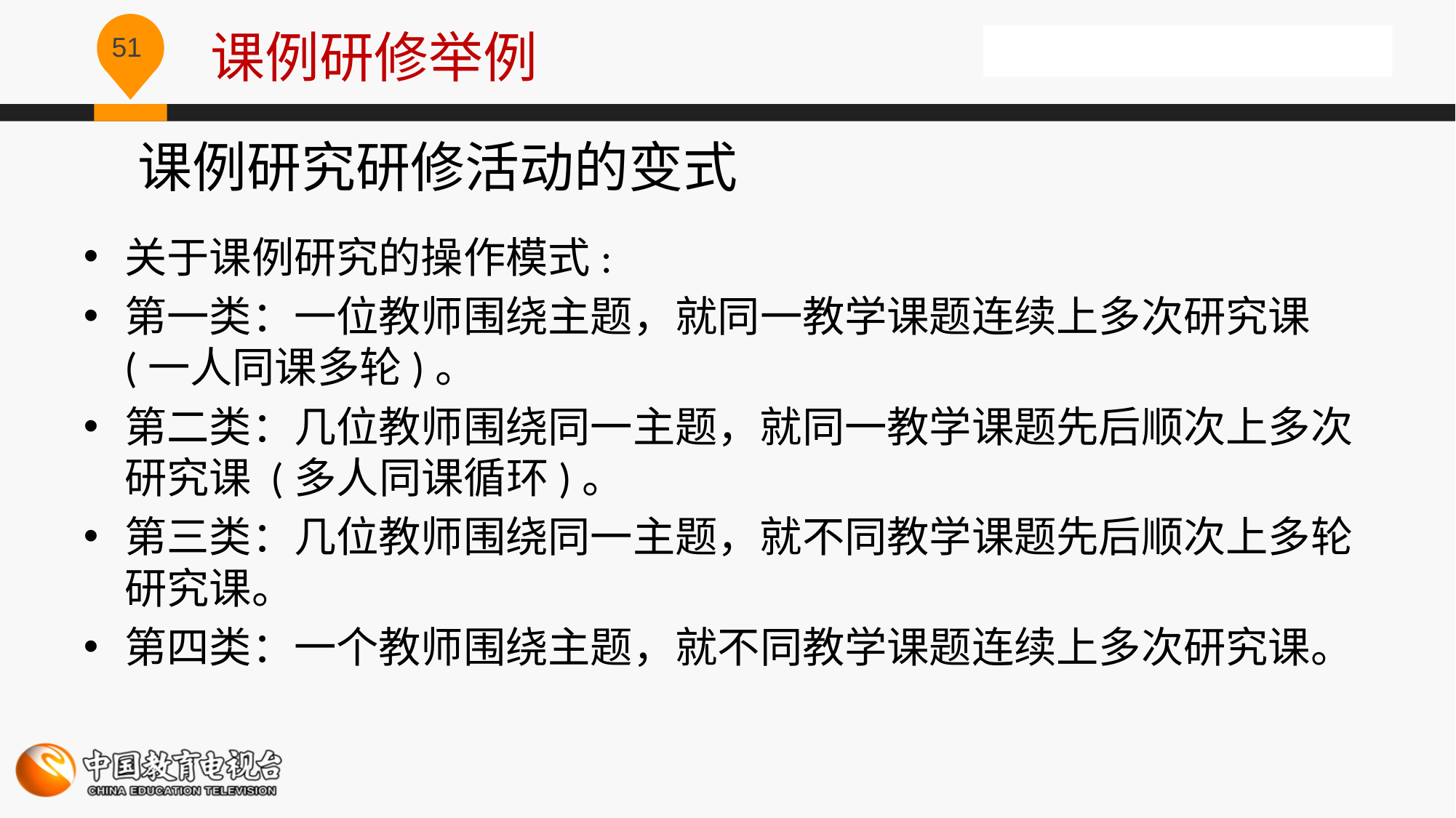

课例研修举例
# 课例研究研修活动的变式
关于课例研究的操作模式:
第一类：一位教师围绕主题，就同一教学课题连续上多次研究课(一人同课多轮)。
第二类：几位教师围绕同一主题，就同一教学课题先后顺次上多次研究课 (多人同课循环)。
第三类：几位教师围绕同一主题，就不同教学课题先后顺次上多轮研究课。
第四类：一个教师围绕主题，就不同教学课题连续上多次研究课。